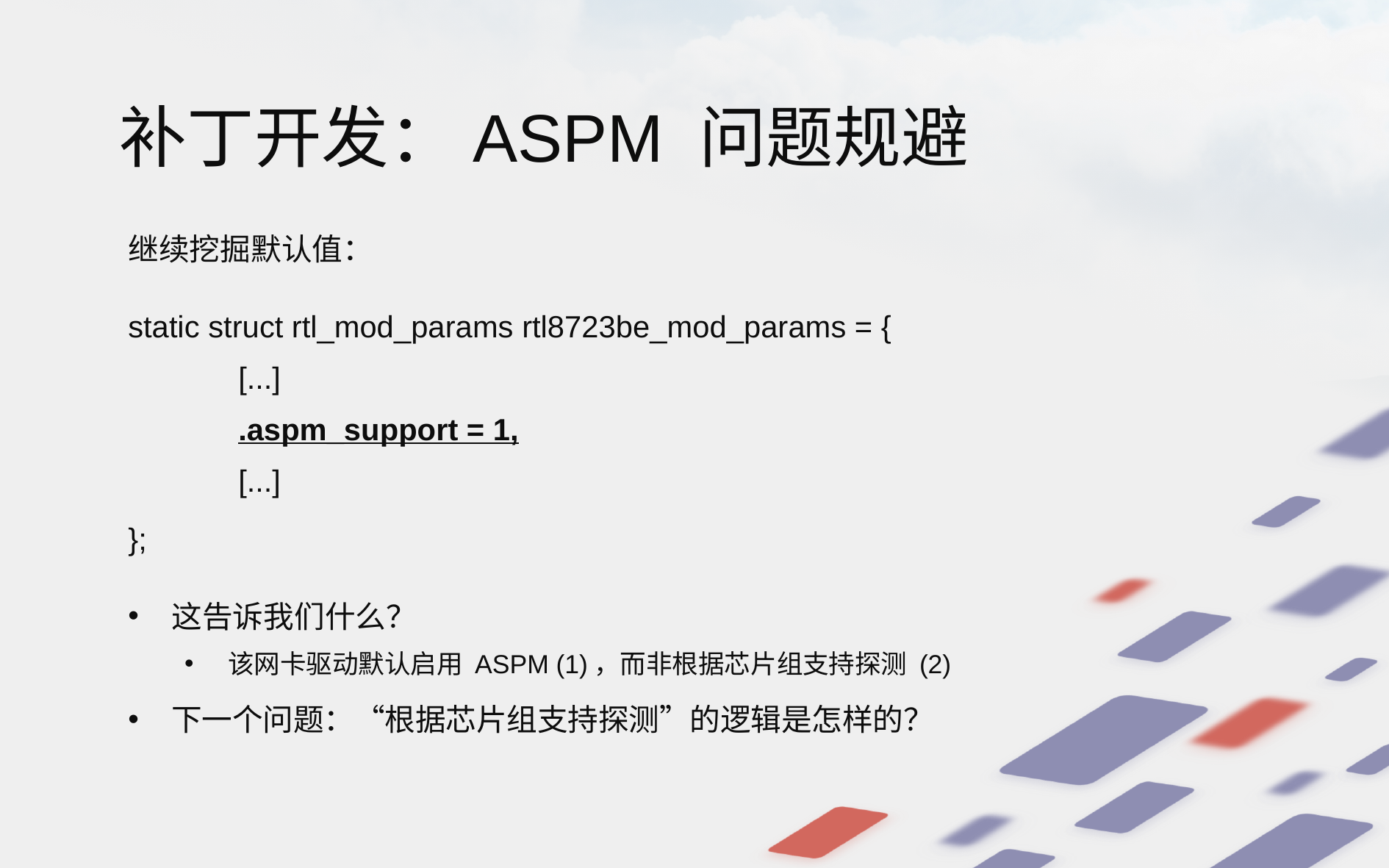

# 补丁开发：ASPM 问题规避
继续挖掘默认值：

static struct rtl_mod_params rtl8723be_mod_params = {
[...]
.aspm_support = 1,
[...]
};

这告诉我们什么？
该网卡驱动默认启用 ASPM (1)，而非根据芯片组支持探测 (2)
下一个问题：“根据芯片组支持探测”的逻辑是怎样的？